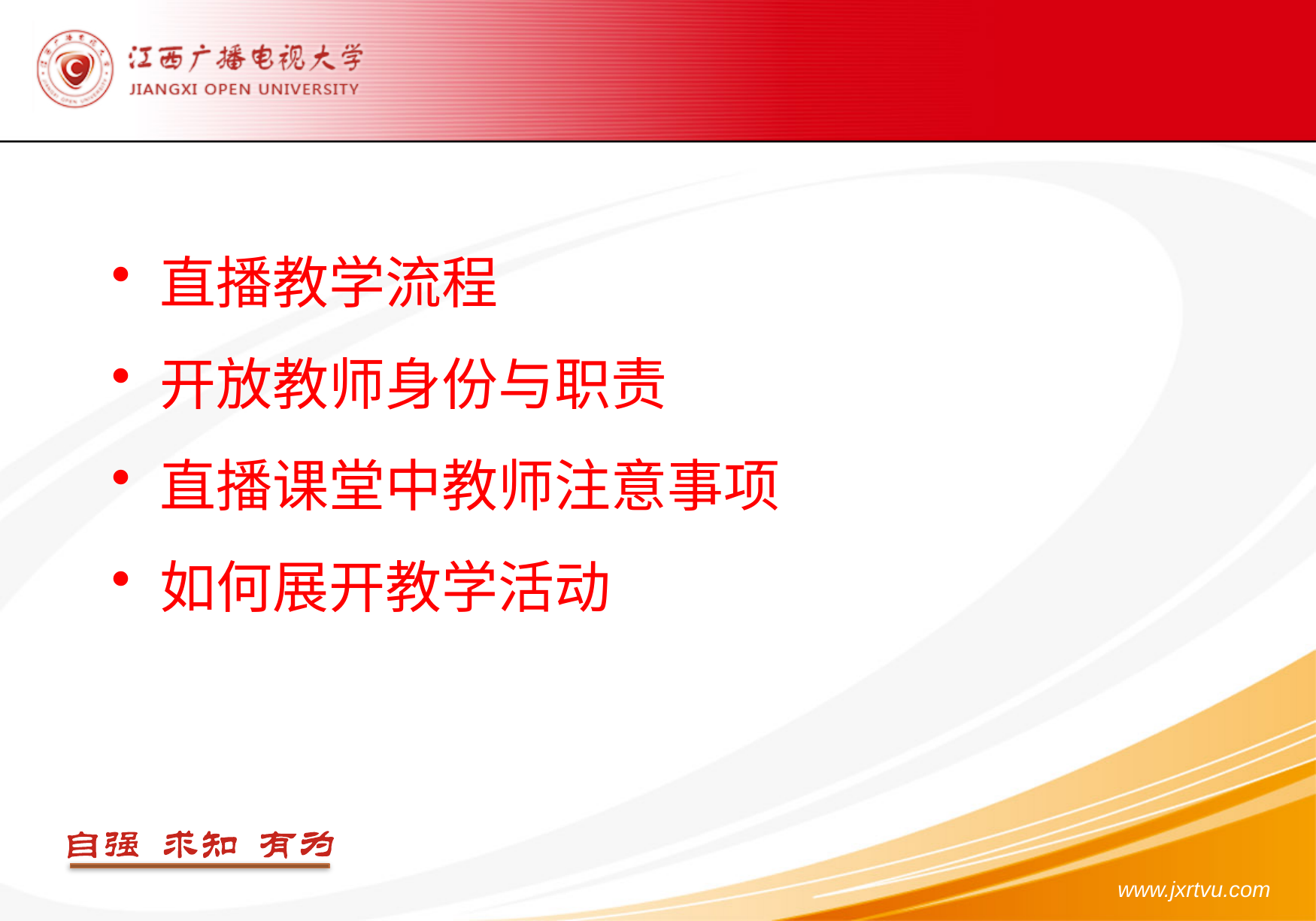

#
直播教学流程
开放教师身份与职责
直播课堂中教师注意事项
如何展开教学活动